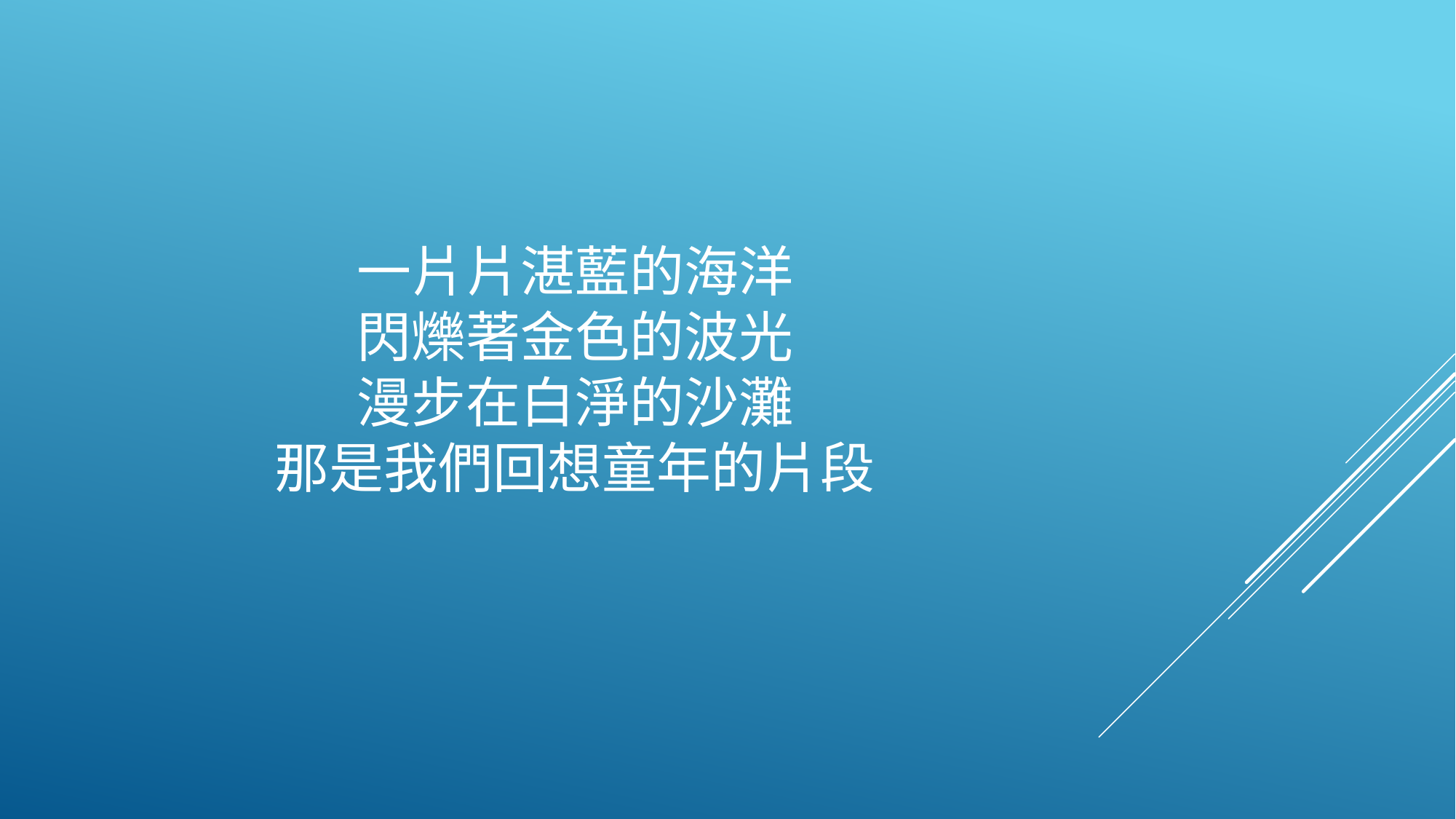

# 一片片湛藍的海洋 閃爍著金色的波光 漫步在白淨的沙灘 那是我們回想童年的片段